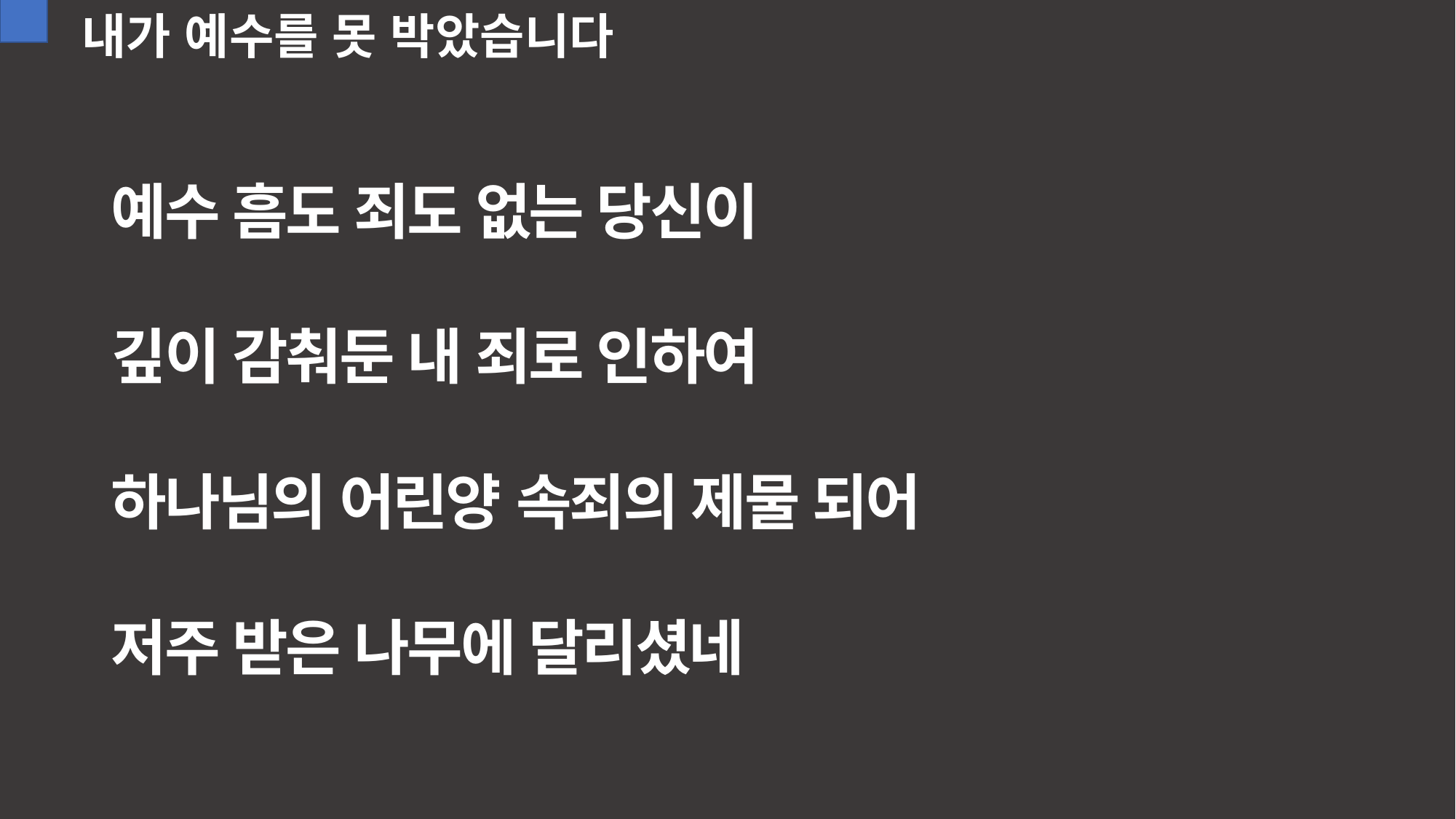

내가 예수를 못 박았습니다

예수 흠도 죄도 없는 당신이
깊이 감춰둔 내 죄로 인하여
하나님의 어린양 속죄의 제물 되어
저주 받은 나무에 달리셨네